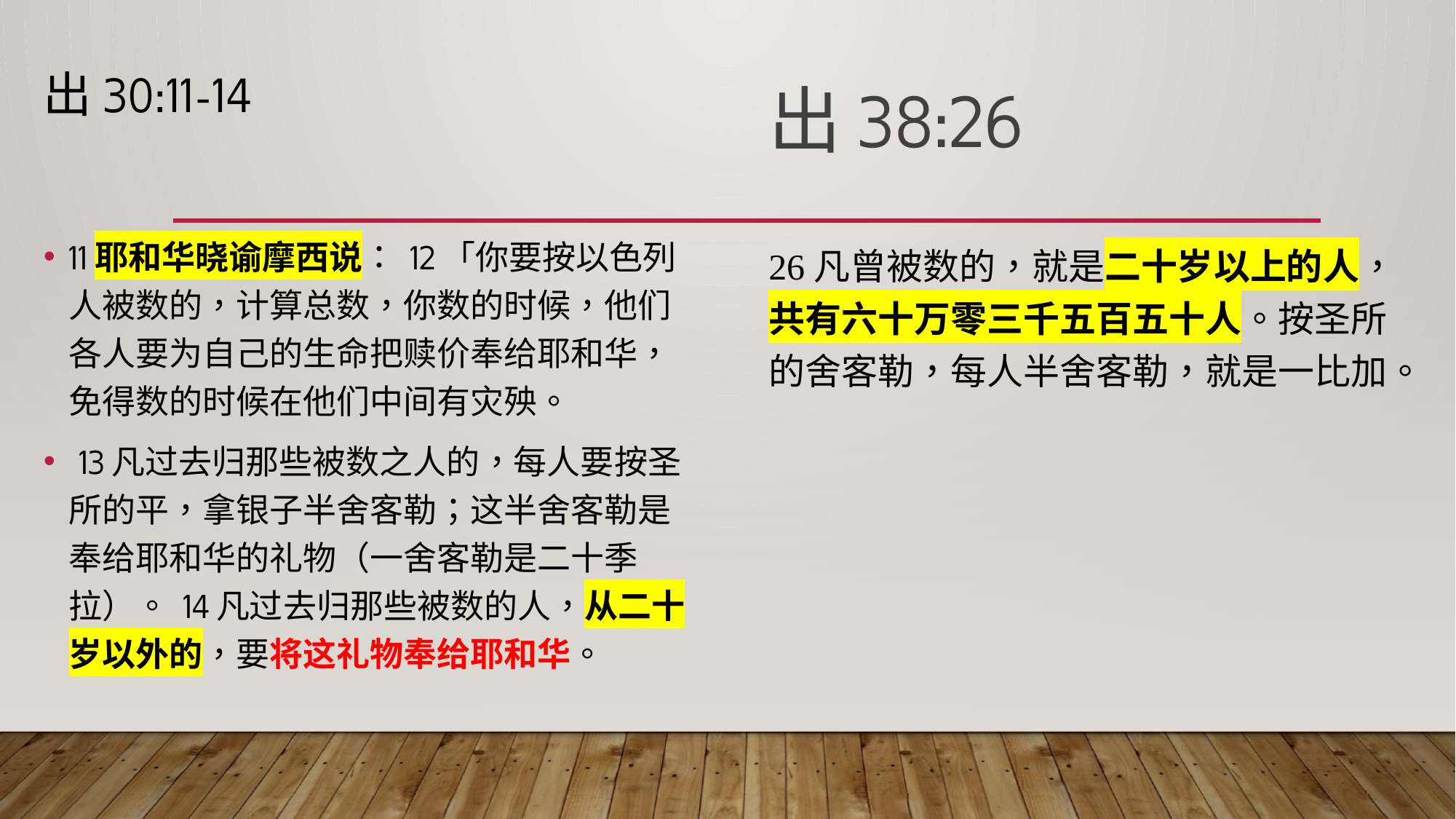

# 出30:11-14
出38:26
11耶和华晓谕摩西说： 12「你要按以色列人被数的，计算总数，你数的时候，他们各人要为自己的生命把赎价奉给耶和华，免得数的时候在他们中间有灾殃。
 13凡过去归那些被数之人的，每人要按圣所的平，拿银子半舍客勒；这半舍客勒是奉给耶和华的礼物（一舍客勒是二十季拉）。 14凡过去归那些被数的人，从二十岁以外的，要将这礼物奉给耶和华。
26凡曾被数的，就是二十岁以上的人，共有六十万零三千五百五十人。按圣所的舍客勒，每人半舍客勒，就是一比加。